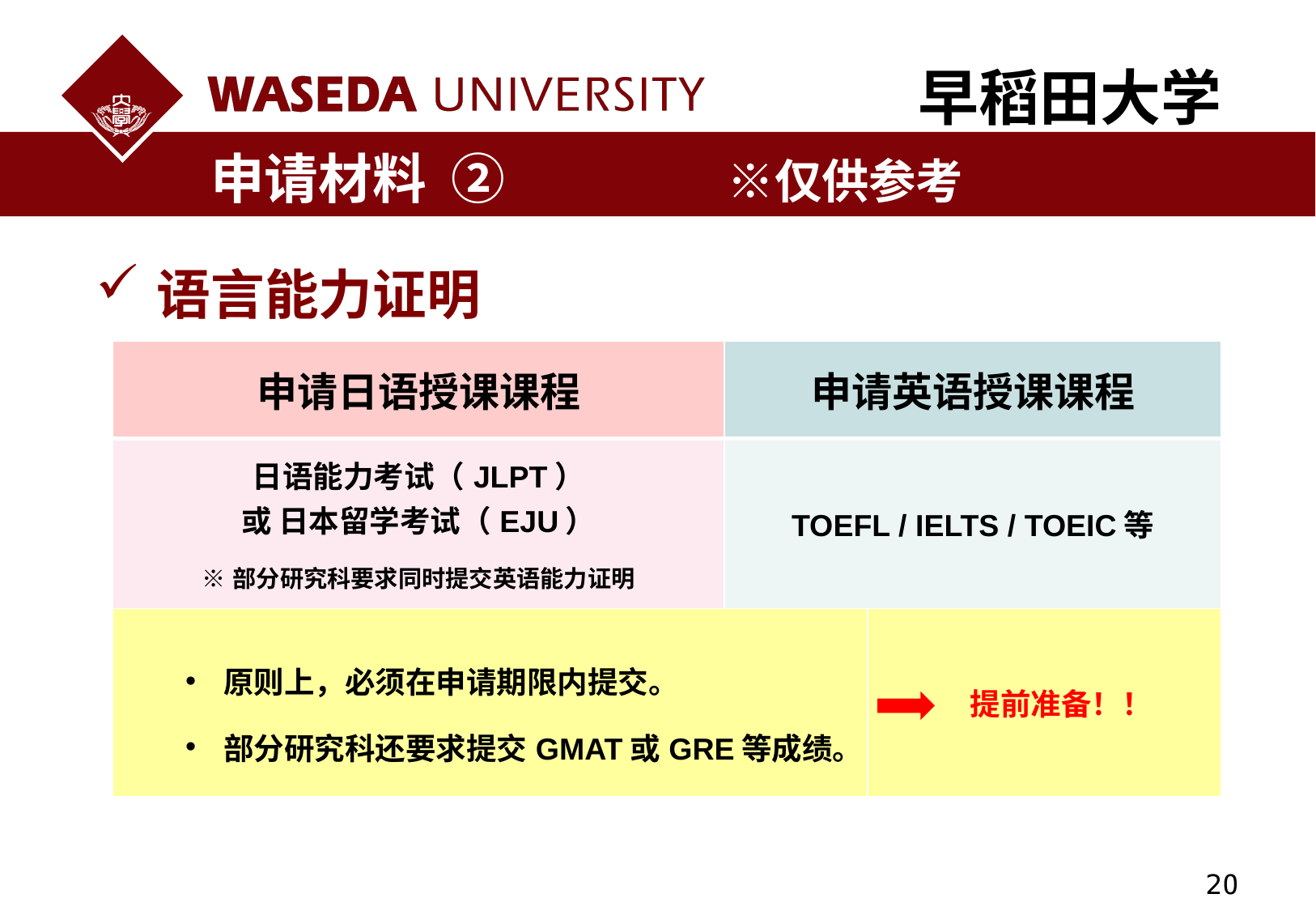

早稻田大学
申请材料  ②                  ※仅供参考
语言能力证明
| 申请日语授课课程 | 申请英语授课课程 |  |
| --- | --- | --- |
| 日语能力考试（JLPT） 或 日本留学考试（EJU） ※部分研究科要求同时提交英语能力证明 | TOEFL / IELTS / TOEIC等 |  |
| 原则上，必须在申请期限内提交。 部分研究科还要求提交GMAT或GRE等成绩。 |  | 提前准备！！ |